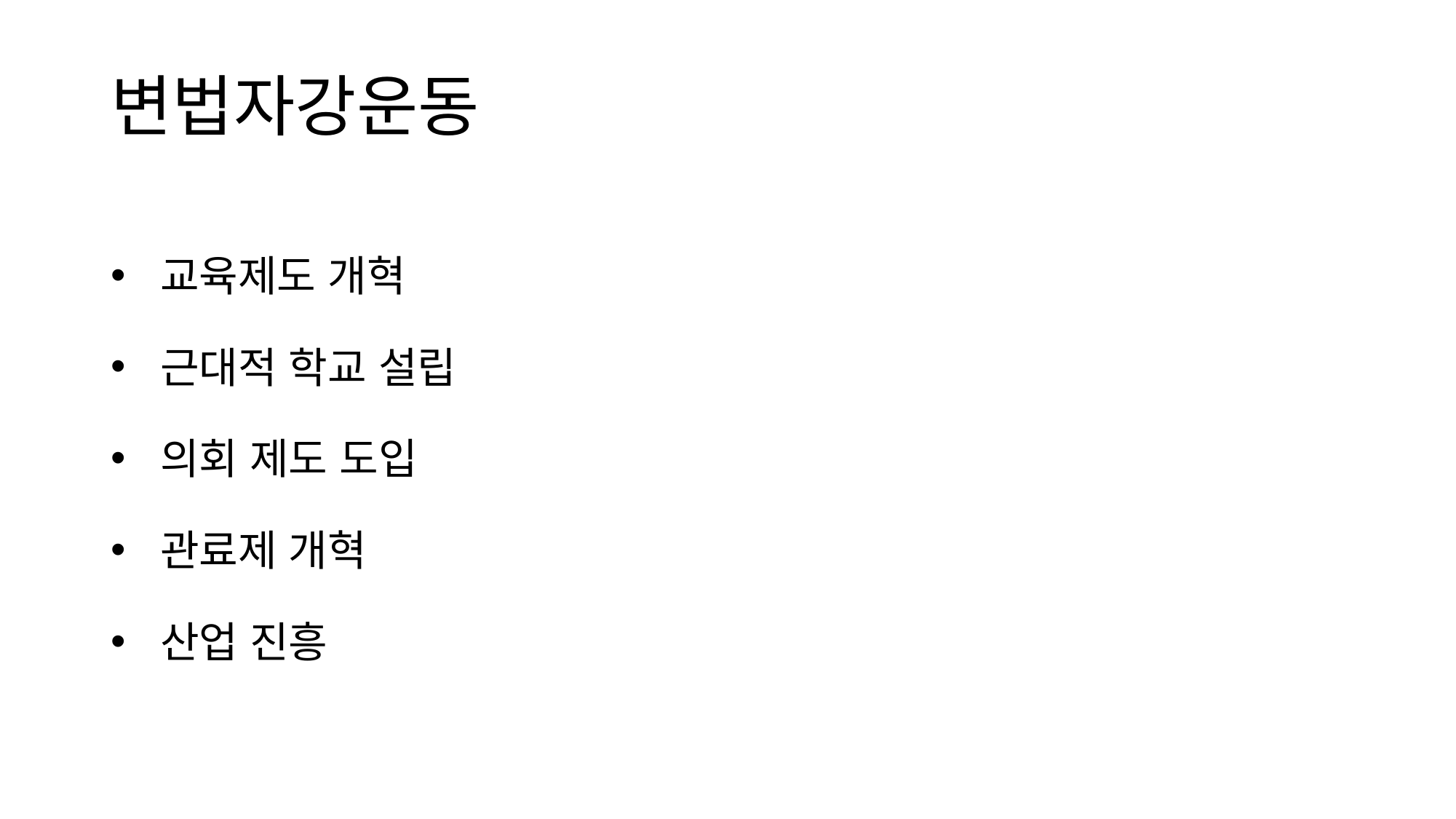

# 변법자강운동
 교육제도 개혁
 근대적 학교 설립
 의회 제도 도입
 관료제 개혁
 산업 진흥